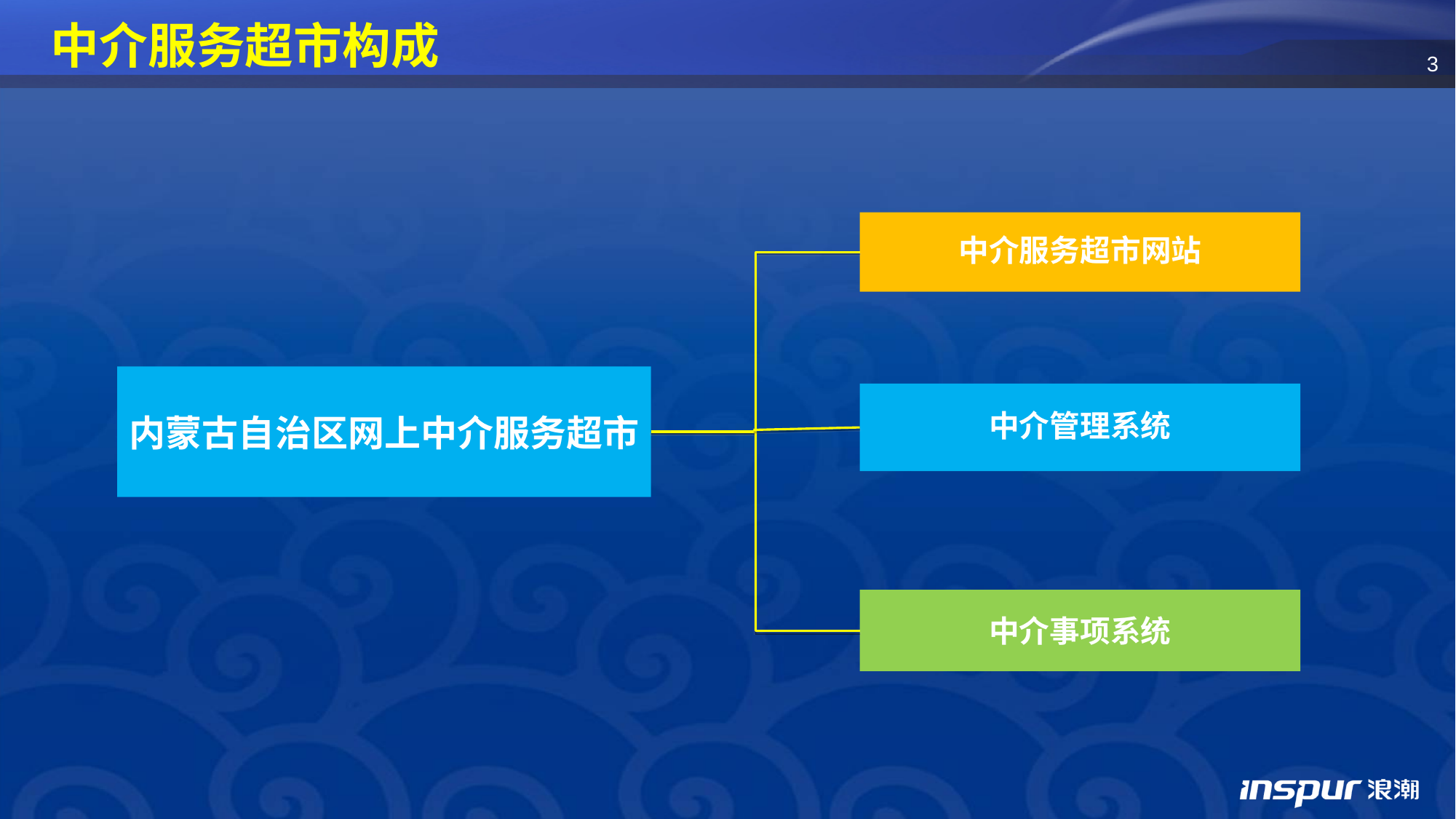

# 中介服务超市构成
中介服务超市网站
内蒙古自治区网上中介服务超市
中介管理系统
中介事项系统